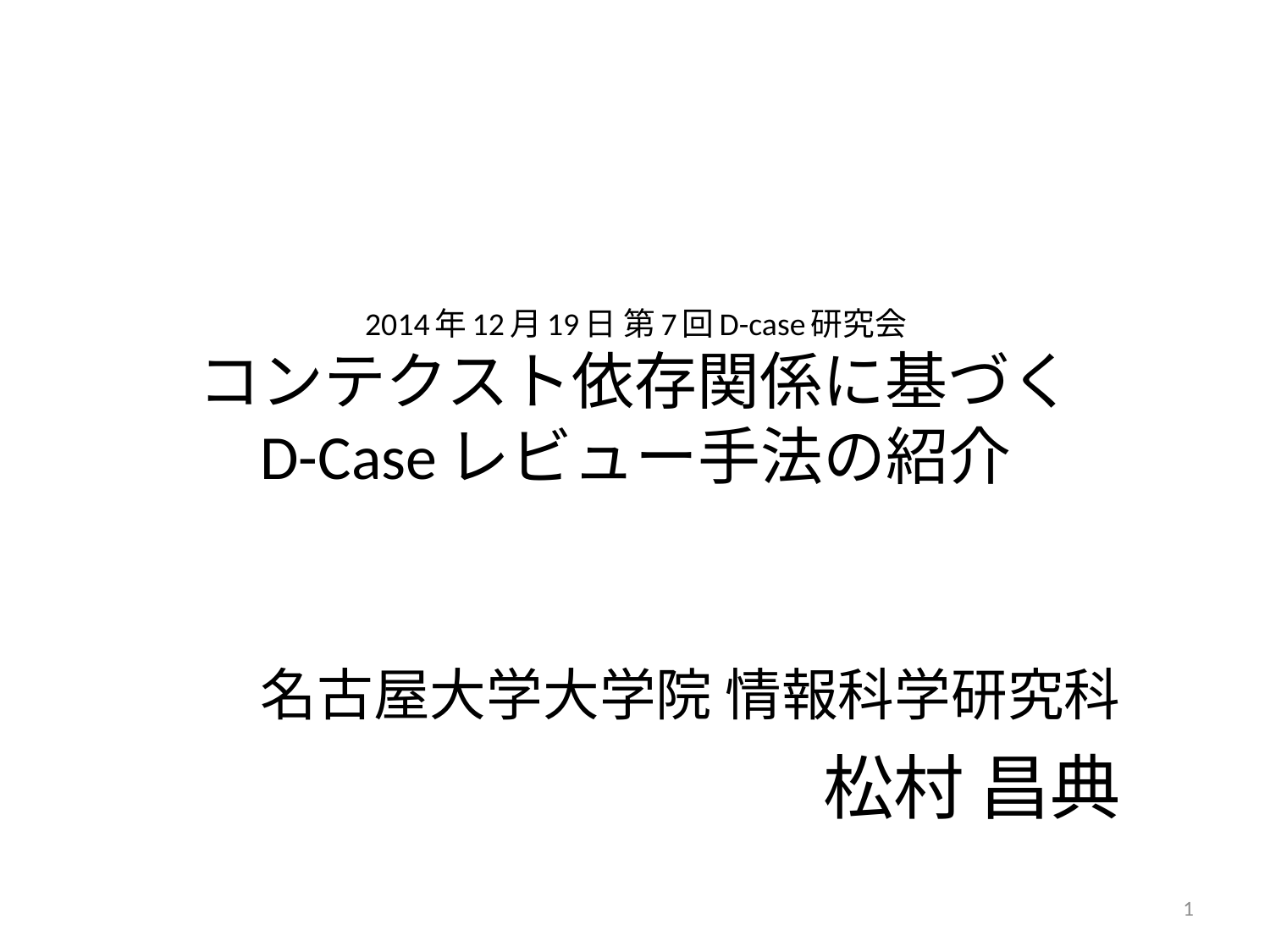

# 2014年12月19日 第7回D-case研究会 コンテクスト依存関係に基づく D-Caseレビュー手法の紹介
 名古屋大学大学院 情報科学研究科
松村 昌典
1